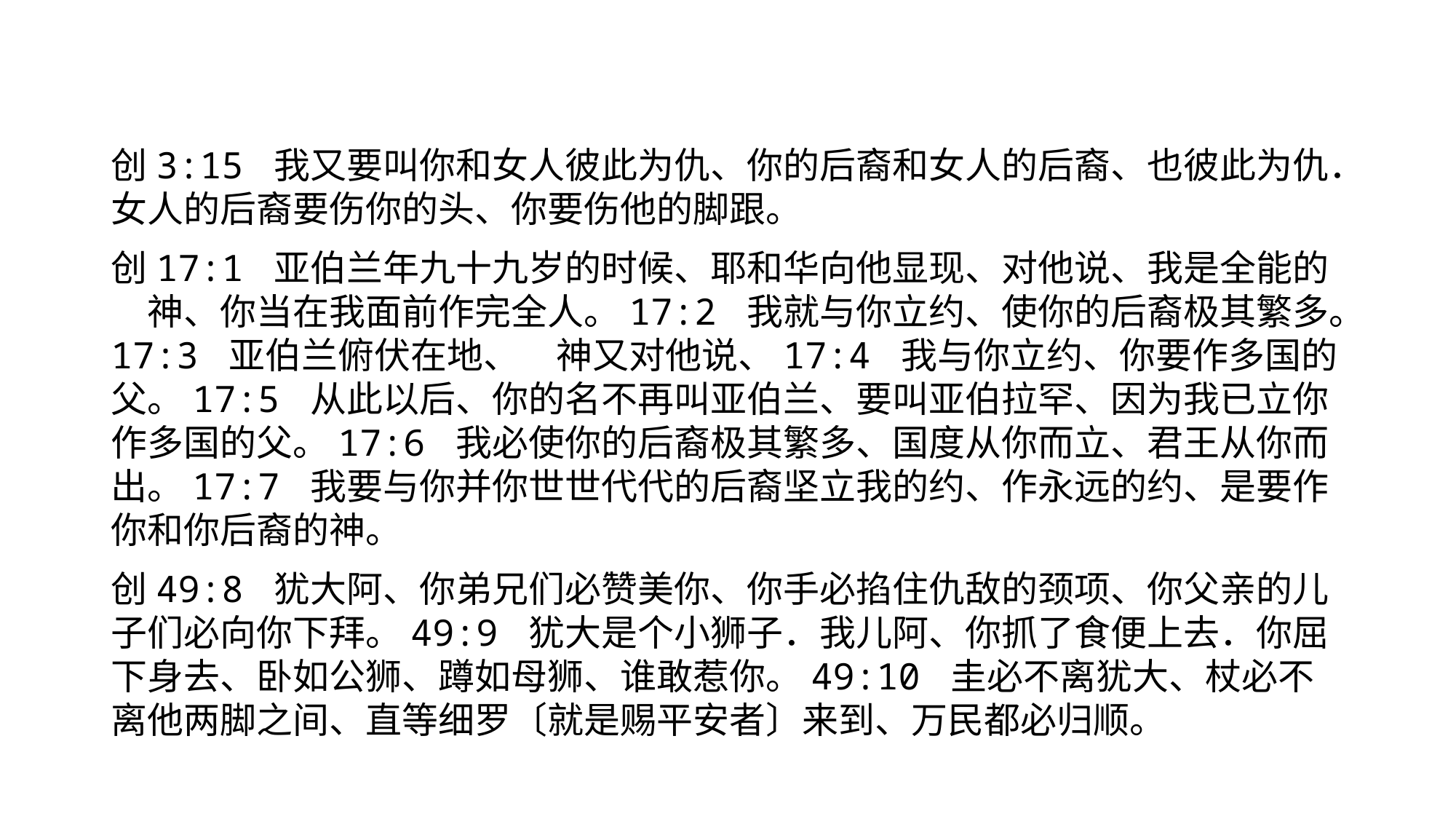

#
创3:15 我又要叫你和女人彼此为仇、你的后裔和女人的后裔、也彼此为仇．女人的后裔要伤你的头、你要伤他的脚跟。
创17:1 亚伯兰年九十九岁的时候、耶和华向他显现、对他说、我是全能的　神、你当在我面前作完全人。17:2 我就与你立约、使你的后裔极其繁多。17:3 亚伯兰俯伏在地、　神又对他说、17:4 我与你立约、你要作多国的父。17:5 从此以后、你的名不再叫亚伯兰、要叫亚伯拉罕、因为我已立你作多国的父。17:6 我必使你的后裔极其繁多、国度从你而立、君王从你而出。17:7 我要与你并你世世代代的后裔坚立我的约、作永远的约、是要作你和你后裔的神。
创49:8 犹大阿、你弟兄们必赞美你、你手必掐住仇敌的颈项、你父亲的儿子们必向你下拜。49:9 犹大是个小狮子．我儿阿、你抓了食便上去．你屈下身去、卧如公狮、蹲如母狮、谁敢惹你。49:10 圭必不离犹大、杖必不离他两脚之间、直等细罗〔就是赐平安者〕来到、万民都必归顺。